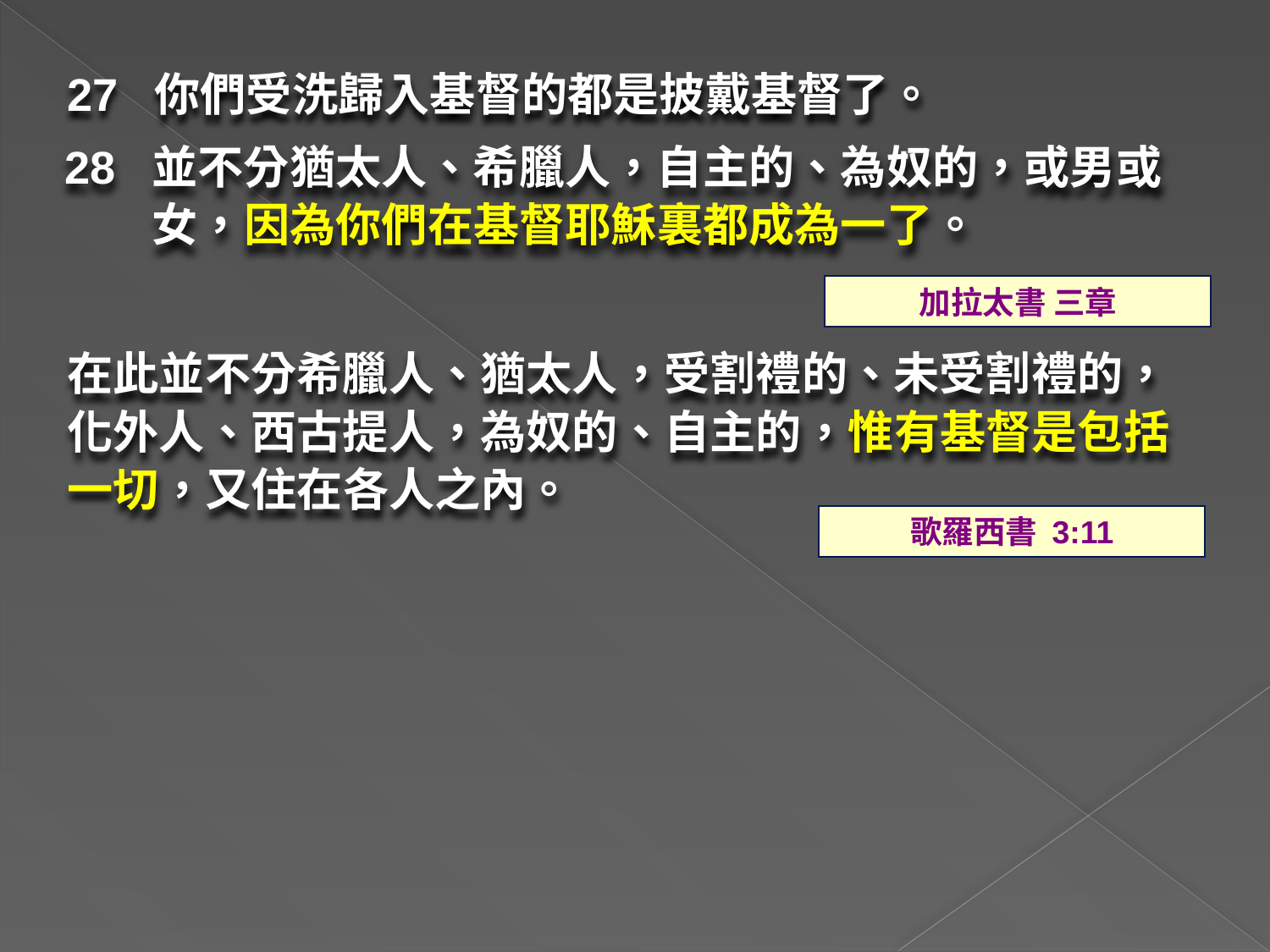

27	你們受洗歸入基督的都是披戴基督了。
28	並不分猶太人、希臘人，自主的、為奴的，或男或女，因為你們在基督耶穌裏都成為一了。
加拉太書 三章
在此並不分希臘人、猶太人，受割禮的、未受割禮的，化外人、西古提人，為奴的、自主的，惟有基督是包括一切，又住在各人之內。
歌羅西書 3:11